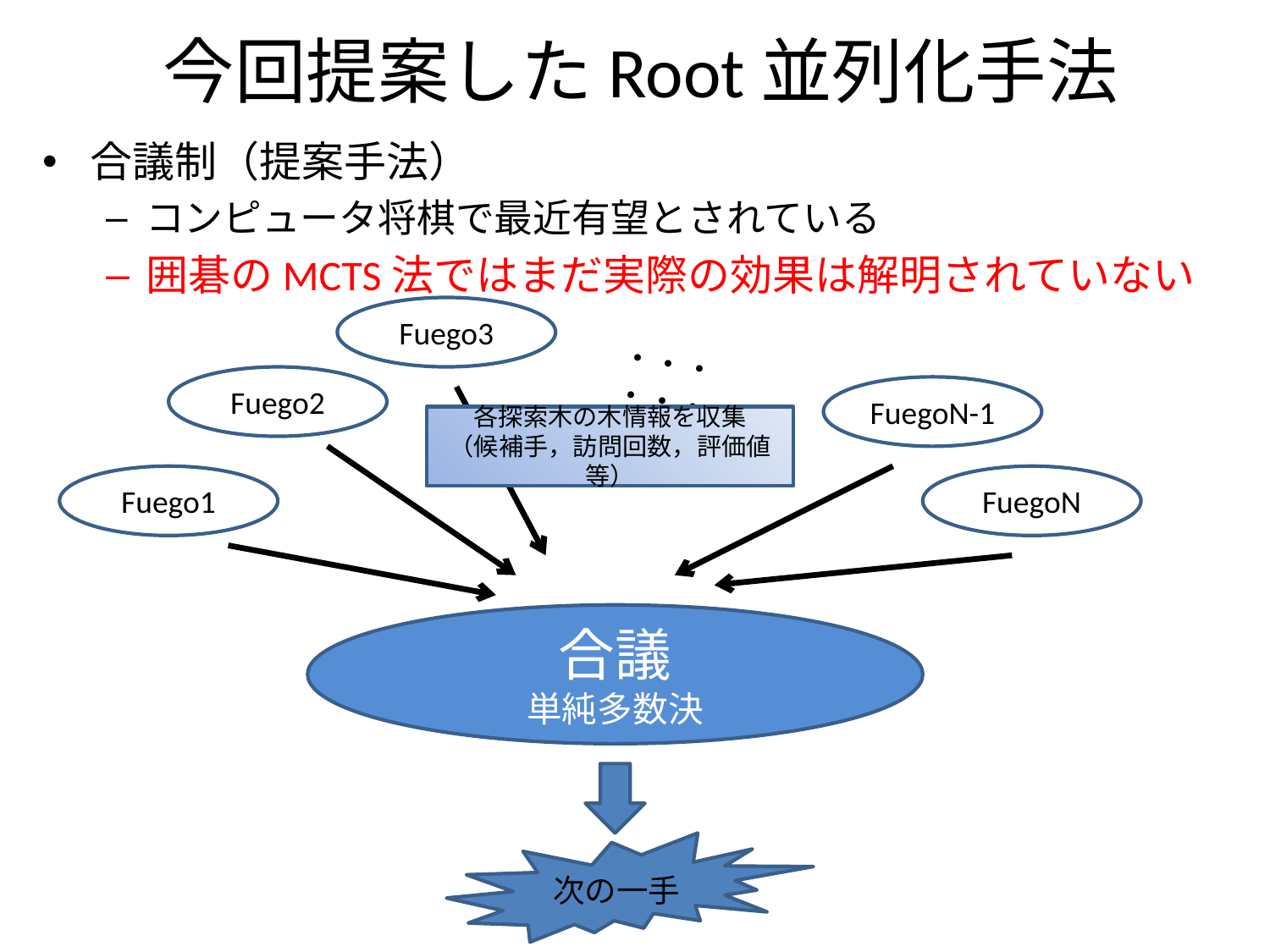

# 今回提案したRoot並列化手法
合議制（提案手法）
コンピュータ将棋で最近有望とされている
囲碁のMCTS法ではまだ実際の効果は解明されていない

Fuego3
・・・・・・・
Fuego2
FuegoN-1
各探索木の木情報を収集
（候補手，訪問回数，評価値等）
Fuego1
FuegoN
合議
単純多数決

次の一手